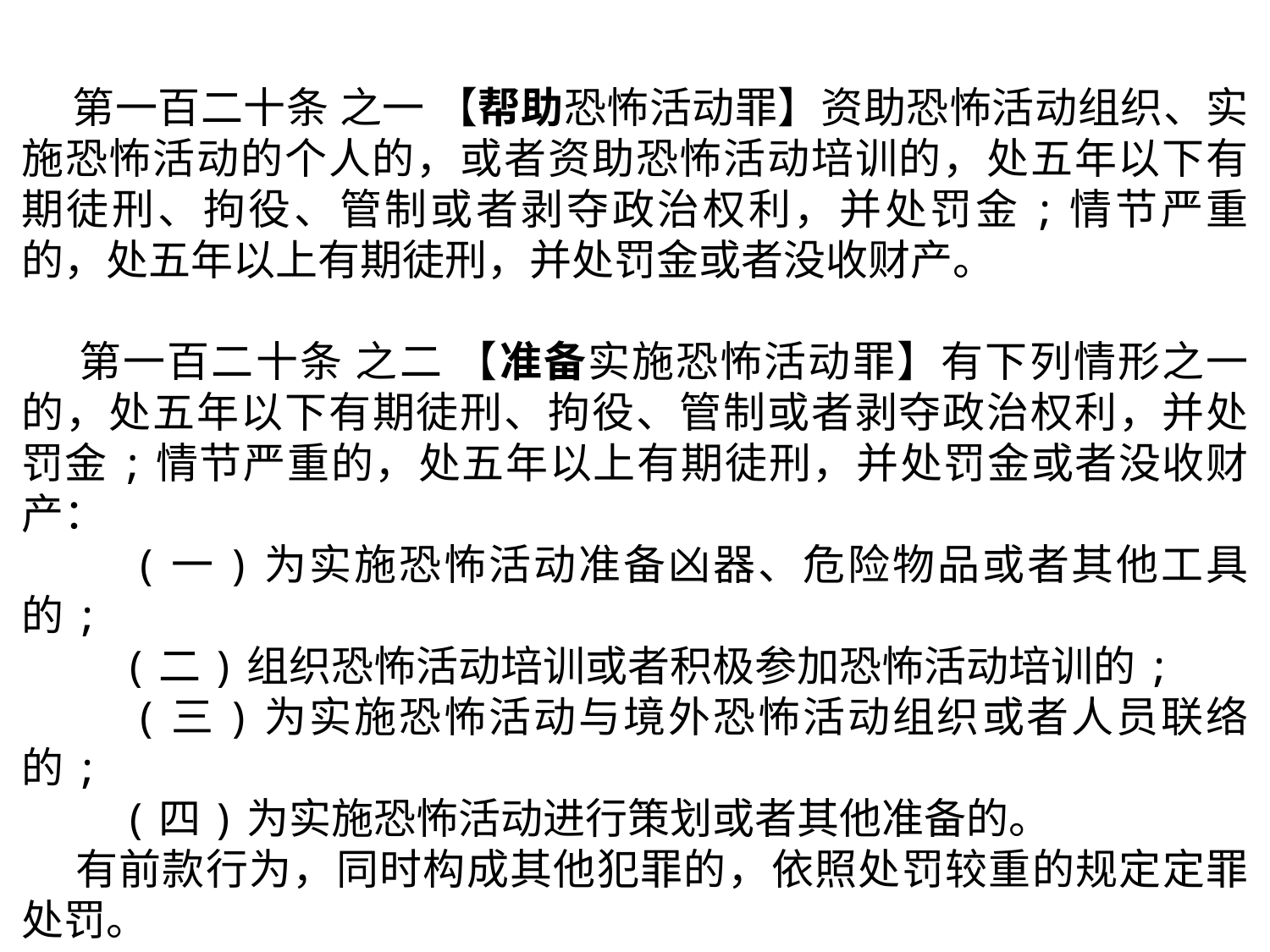

第一百二十条 之一 【帮助恐怖活动罪】资助恐怖活动组织、实施恐怖活动的个人的，或者资助恐怖活动培训的，处五年以下有期徒刑、拘役、管制或者剥夺政治权利，并处罚金;情节严重的，处五年以上有期徒刑，并处罚金或者没收财产。

    第一百二十条 之二 【准备实施恐怖活动罪】有下列情形之一的，处五年以下有期徒刑、拘役、管制或者剥夺政治权利，并处罚金;情节严重的，处五年以上有期徒刑，并处罚金或者没收财产：
    (一)为实施恐怖活动准备凶器、危险物品或者其他工具的;
    (二)组织恐怖活动培训或者积极参加恐怖活动培训的;
    (三)为实施恐怖活动与境外恐怖活动组织或者人员联络的;
    (四)为实施恐怖活动进行策划或者其他准备的。
    有前款行为，同时构成其他犯罪的，依照处罚较重的规定定罪处罚。